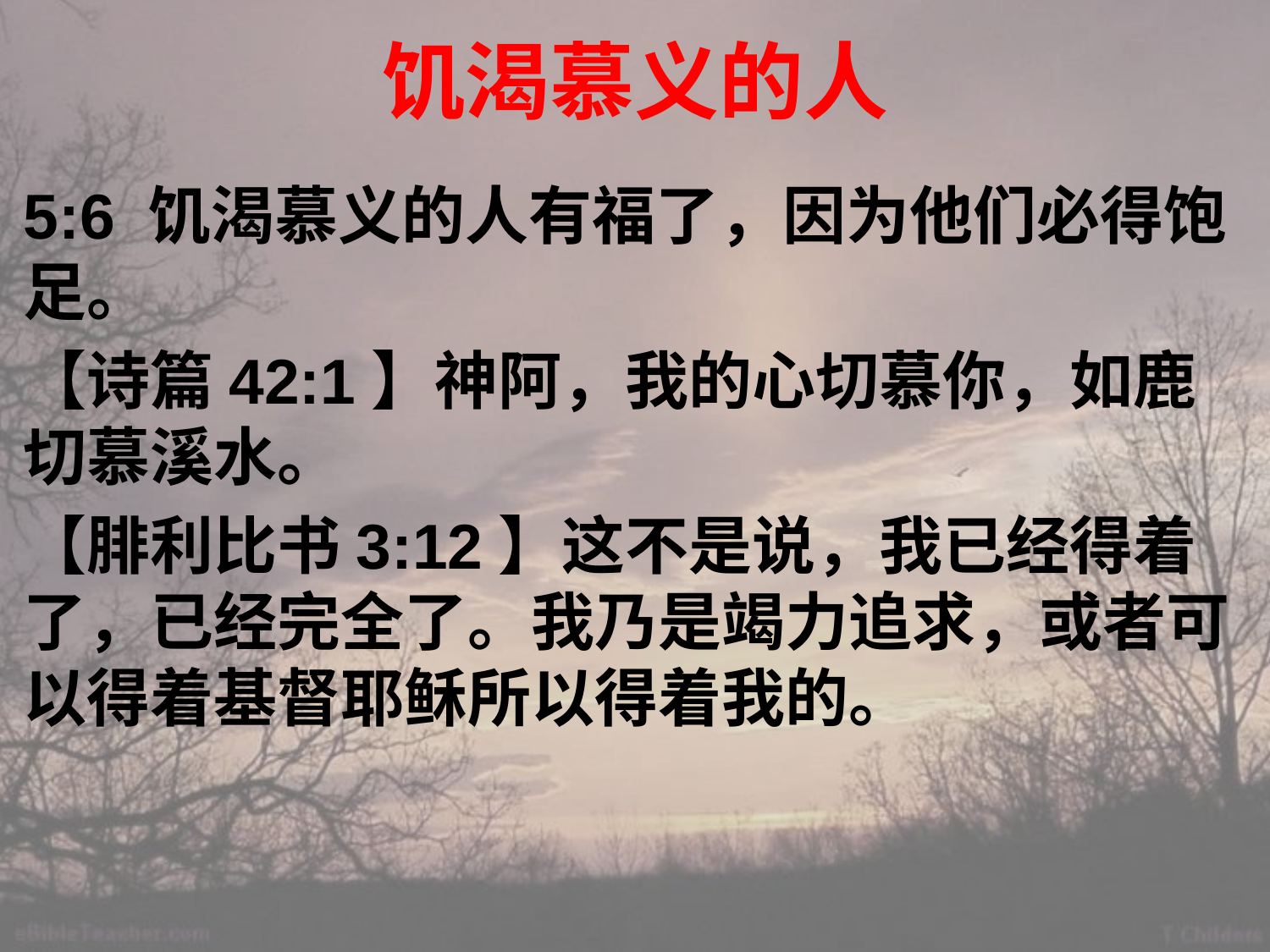

# 饥渴慕义的人
5:6 饥渴慕义的人有福了，因为他们必得饱足。
【诗篇42:1】神阿，我的心切慕你，如鹿切慕溪水。
【腓利比书3:12】这不是说，我已经得着了，已经完全了。我乃是竭力追求，或者可以得着基督耶稣所以得着我的。